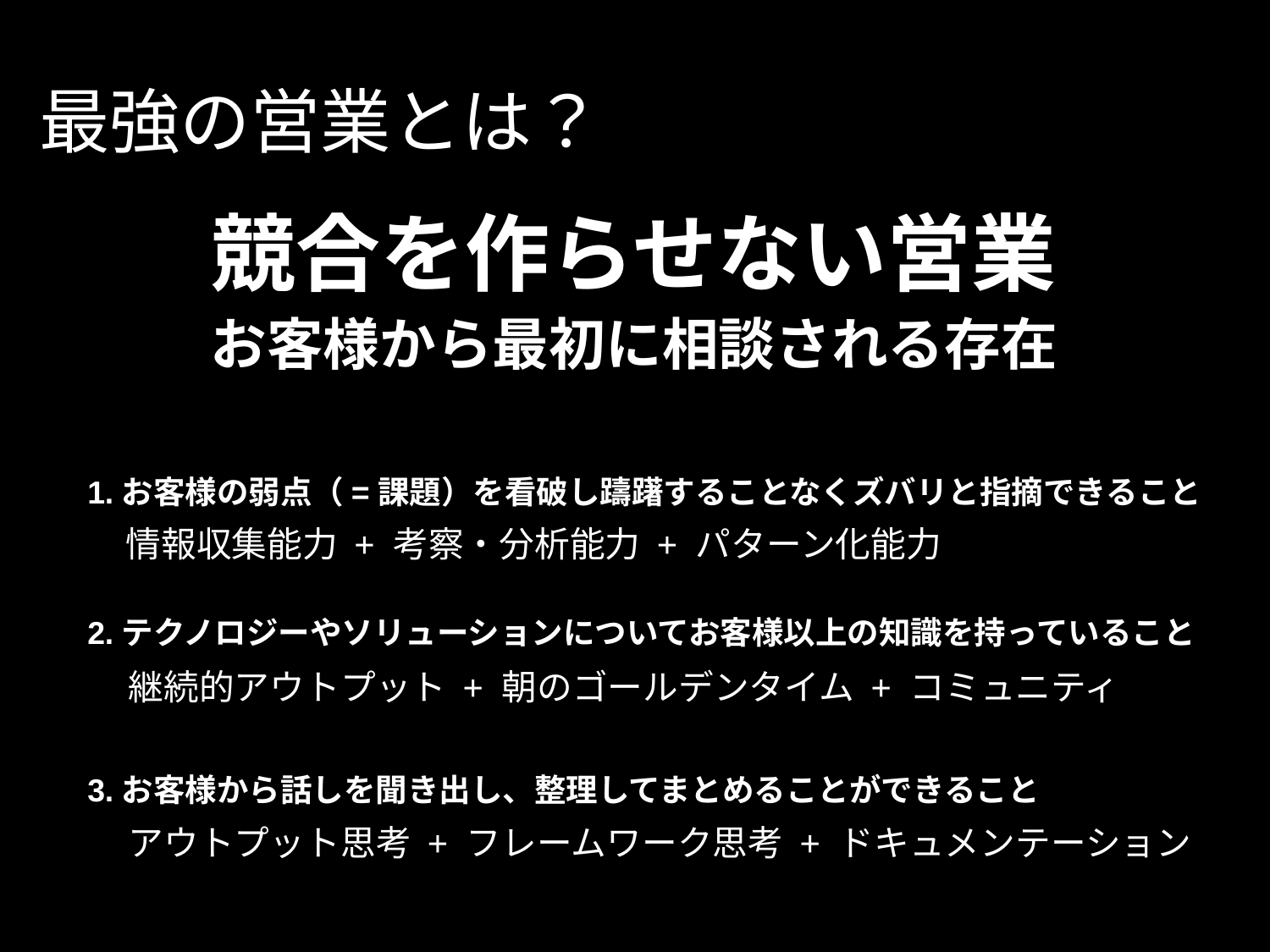

最強の営業とは？
競合を作らせない営業
お客様から最初に相談される存在
1.お客様の弱点（=課題）を看破し躊躇することなくズバリと指摘できること
情報収集能力 + 考察・分析能力 + パターン化能力
2.テクノロジーやソリューションについてお客様以上の知識を持っていること
継続的アウトプット + 朝のゴールデンタイム + コミュニティ
3.お客様から話しを聞き出し、整理してまとめることができること
アウトプット思考 + フレームワーク思考 + ドキュメンテーション